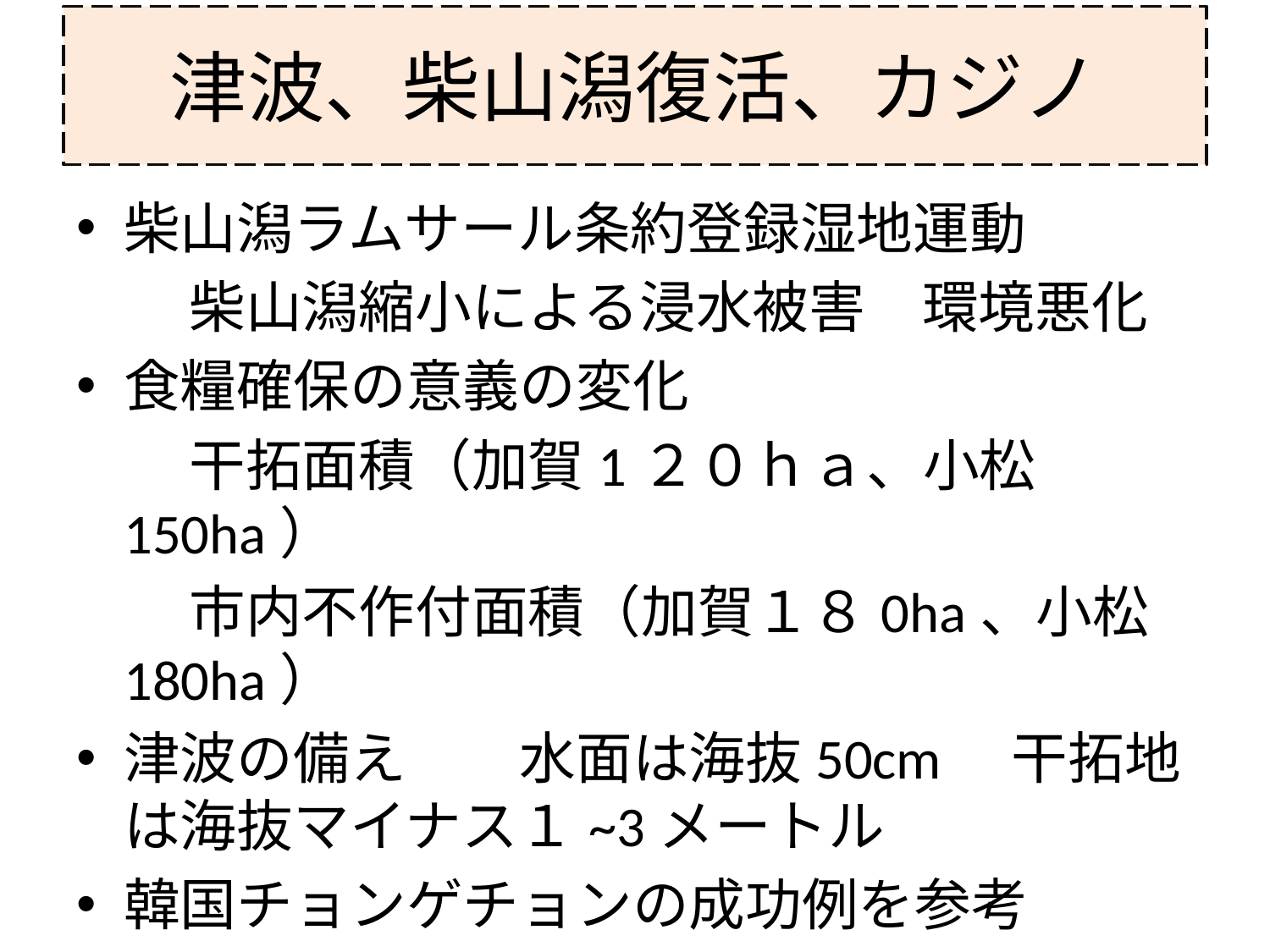

# 津波、柴山潟復活、カジノ
柴山潟ラムサール条約登録湿地運動
　　柴山潟縮小による浸水被害　環境悪化
食糧確保の意義の変化
　　干拓面積（加賀1２０ｈａ、小松150ha）
　　市内不作付面積（加賀１８0ha、小松180ha）
津波の備え　　水面は海抜50cm　干拓地は海抜マイナス１~3メートル
韓国チョンゲチョンの成功例を参考
国土強靭化法案、カジノ基本法案の行方